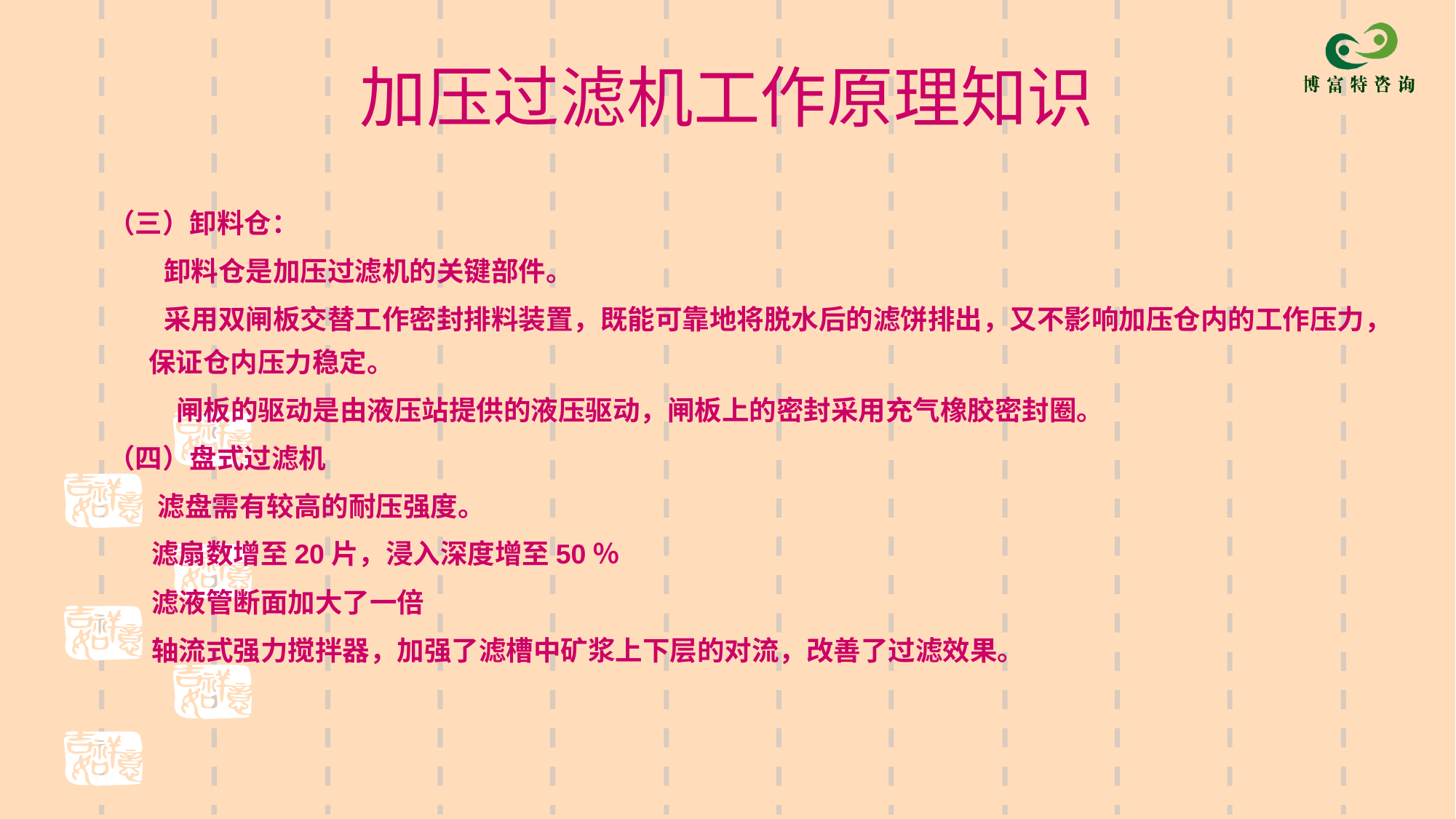

# 加压过滤机工作原理知识
（三）卸料仓：
        卸料仓是加压过滤机的关键部件。
        采用双闸板交替工作密封排料装置，既能可靠地将脱水后的滤饼排出，又不影响加压仓内的工作压力，保证仓内压力稳定。
          闸板的驱动是由液压站提供的液压驱动，闸板上的密封采用充气橡胶密封圈。
（四）盘式过滤机
       滤盘需有较高的耐压强度。
      滤扇数增至20片，浸入深度增至50％
      滤液管断面加大了一倍
      轴流式强力搅拌器，加强了滤槽中矿浆上下层的对流，改善了过滤效果。